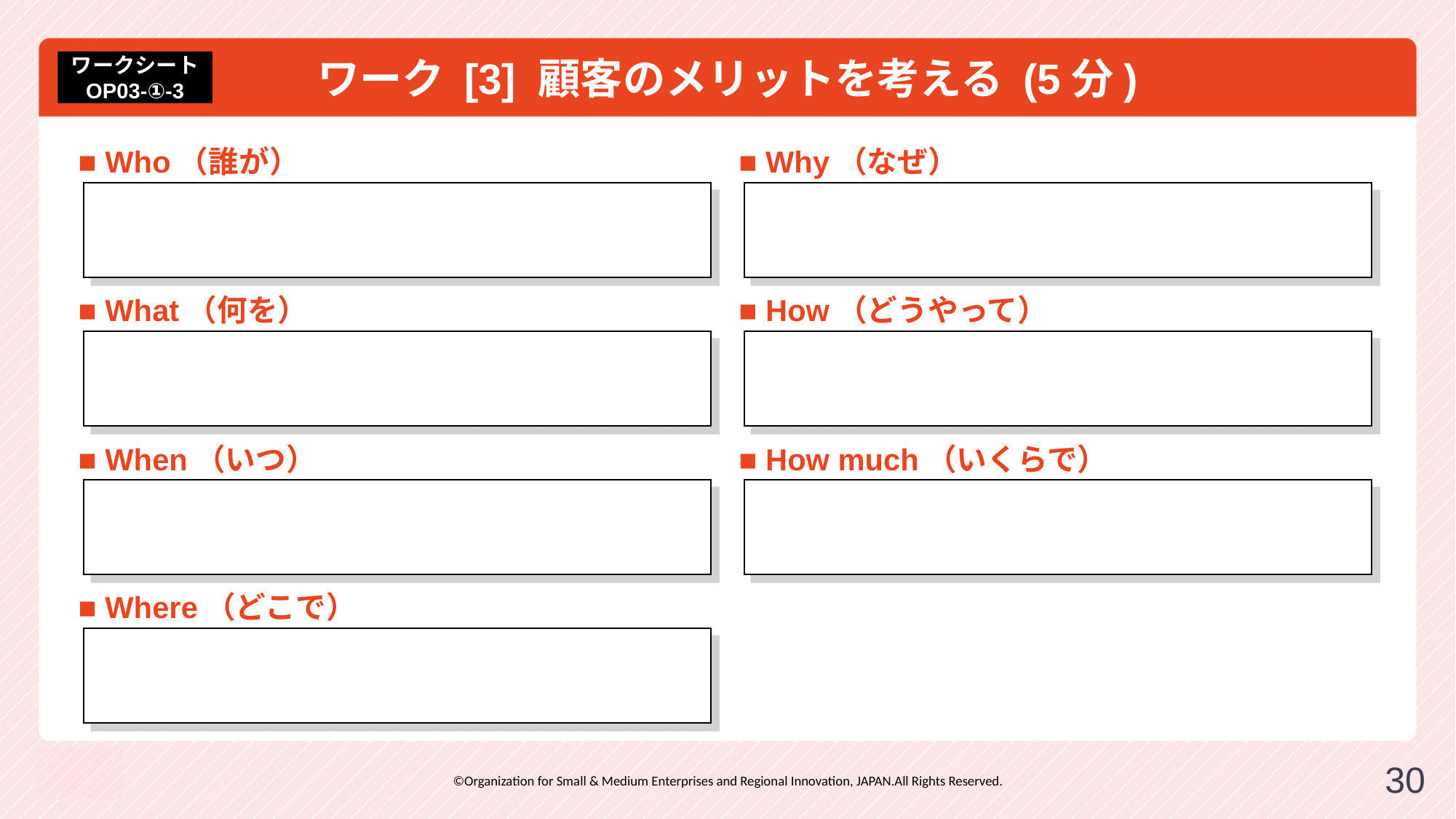

# ワーク [3] 顧客のメリットを考える (5分)
ワークシート
OP03-①-3
■ Who（誰が）

■ What（何を）

■ When（いつ）

■ Where（どこで）

■ Why（なぜ）

■ How（どうやって）

■ How much（いくらで）